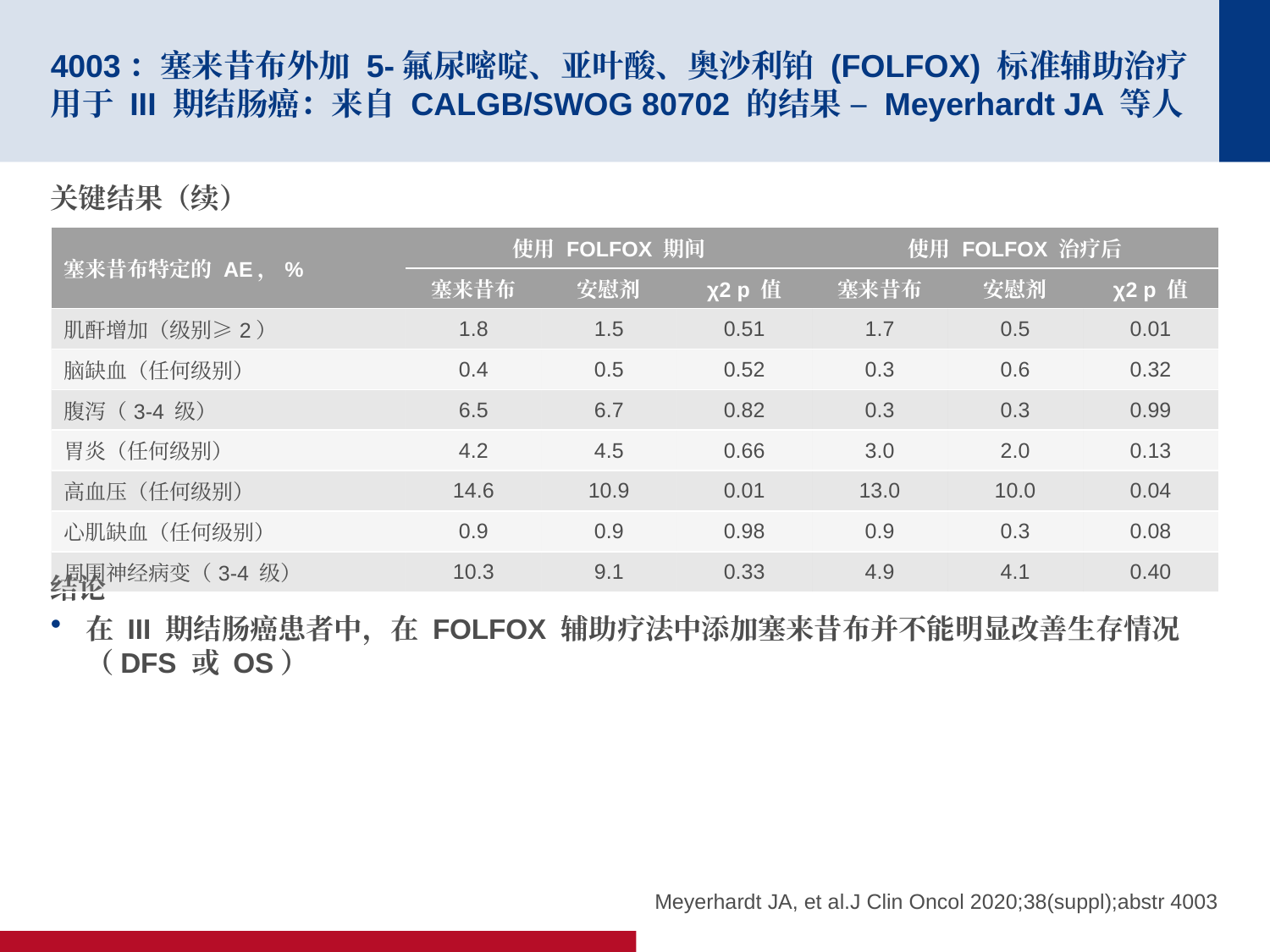

# 4003：塞来昔布外加 5-氟尿嘧啶、亚叶酸、奥沙利铂 (FOLFOX) 标准辅助治疗用于 III 期结肠癌：来自 CALGB/SWOG 80702 的结果 – Meyerhardt JA 等人
关键结果（续）
结论
在 III 期结肠癌患者中，在 FOLFOX 辅助疗法中添加塞来昔布并不能明显改善生存情况（DFS 或 OS）
| 塞来昔布特定的 AE，% | 使用 FOLFOX 期间 |  |  | 使用 FOLFOX 治疗后 |  |  |
| --- | --- | --- | --- | --- | --- | --- |
|  | 塞来昔布 | 安慰剂 | χ2 p 值 | 塞来昔布 | 安慰剂 | χ2 p 值 |
| 肌酐增加（级别≥2） | 1.8 | 1.5 | 0.51 | 1.7 | 0.5 | 0.01 |
| 脑缺血（任何级别） | 0.4 | 0.5 | 0.52 | 0.3 | 0.6 | 0.32 |
| 腹泻（3-4 级） | 6.5 | 6.7 | 0.82 | 0.3 | 0.3 | 0.99 |
| 胃炎（任何级别） | 4.2 | 4.5 | 0.66 | 3.0 | 2.0 | 0.13 |
| 高血压（任何级别） | 14.6 | 10.9 | 0.01 | 13.0 | 10.0 | 0.04 |
| 心肌缺血（任何级别） | 0.9 | 0.9 | 0.98 | 0.9 | 0.3 | 0.08 |
| 周围神经病变（3-4 级） | 10.3 | 9.1 | 0.33 | 4.9 | 4.1 | 0.40 |
Meyerhardt JA, et al.J Clin Oncol 2020;38(suppl);abstr 4003